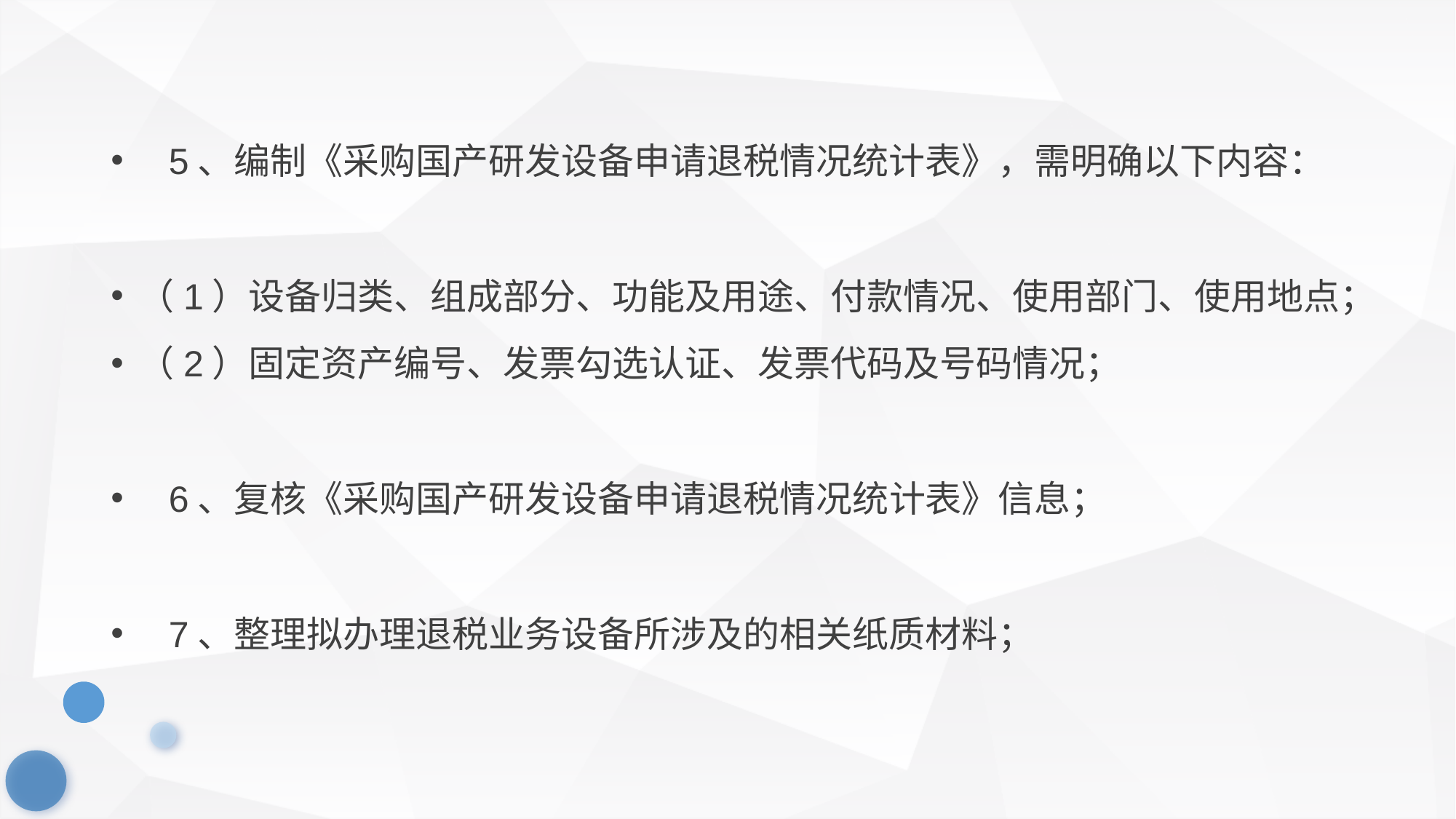

5、编制《采购国产研发设备申请退税情况统计表》，需明确以下内容：

（1）设备归类、组成部分、功能及用途、付款情况、使用部门、使用地点；
（2）固定资产编号、发票勾选认证、发票代码及号码情况；

   6、复核《采购国产研发设备申请退税情况统计表》信息；

   7、整理拟办理退税业务设备所涉及的相关纸质材料；